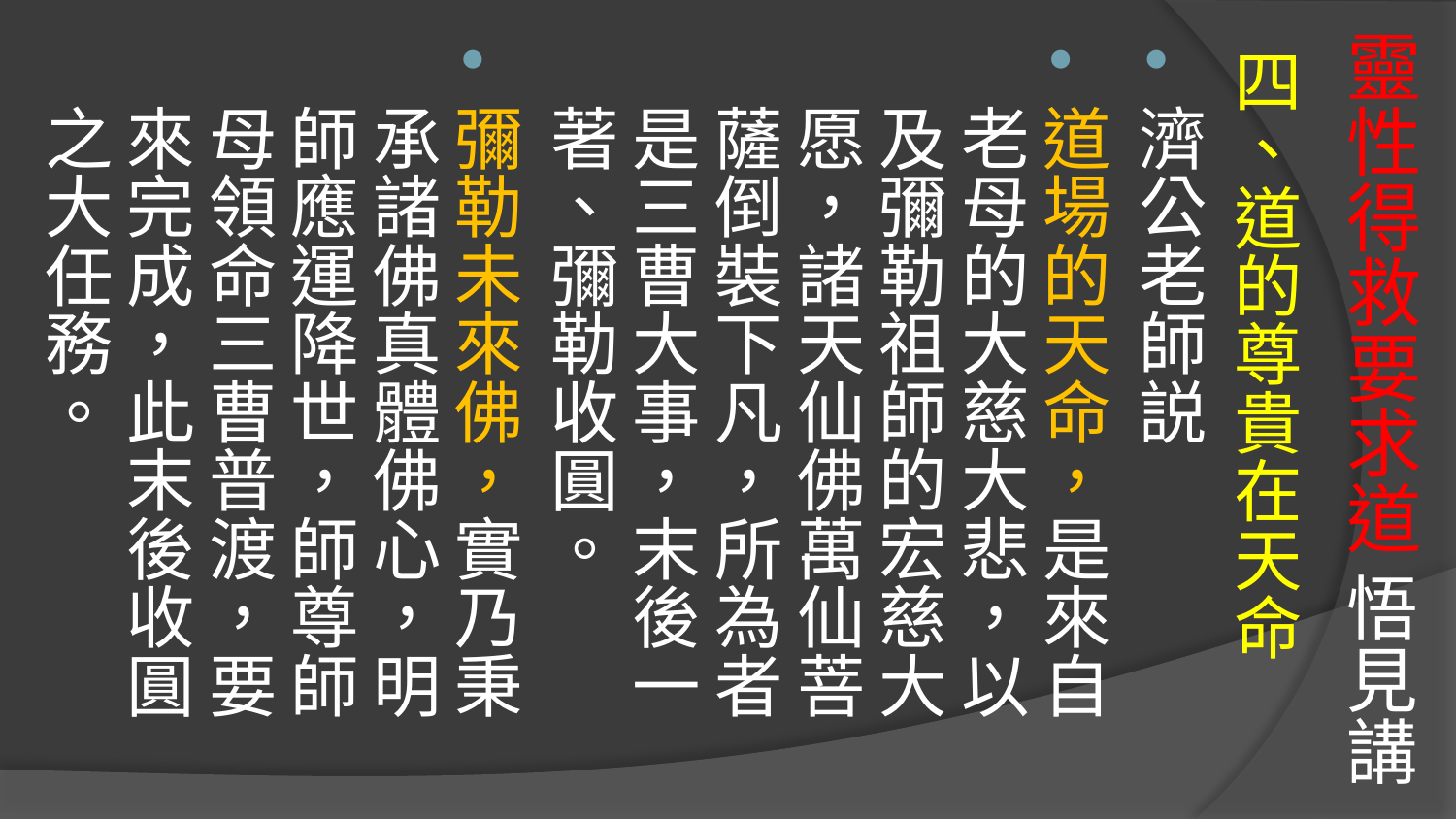

# 靈性得救要求道 悟見講
四、道的尊貴在天命
濟公老師説
道場的天命，是來自老母的大慈大悲，以及彌勒祖師的宏慈大愿，諸天仙佛萬仙菩薩倒裝下凡，所為者是三曹大事，末後一著、彌勒收圓。
彌勒未來佛，實乃秉承諸佛真體佛心，明師應運降世，師尊師母領命三曹普渡，要來完成，此末後收圓之大任務。